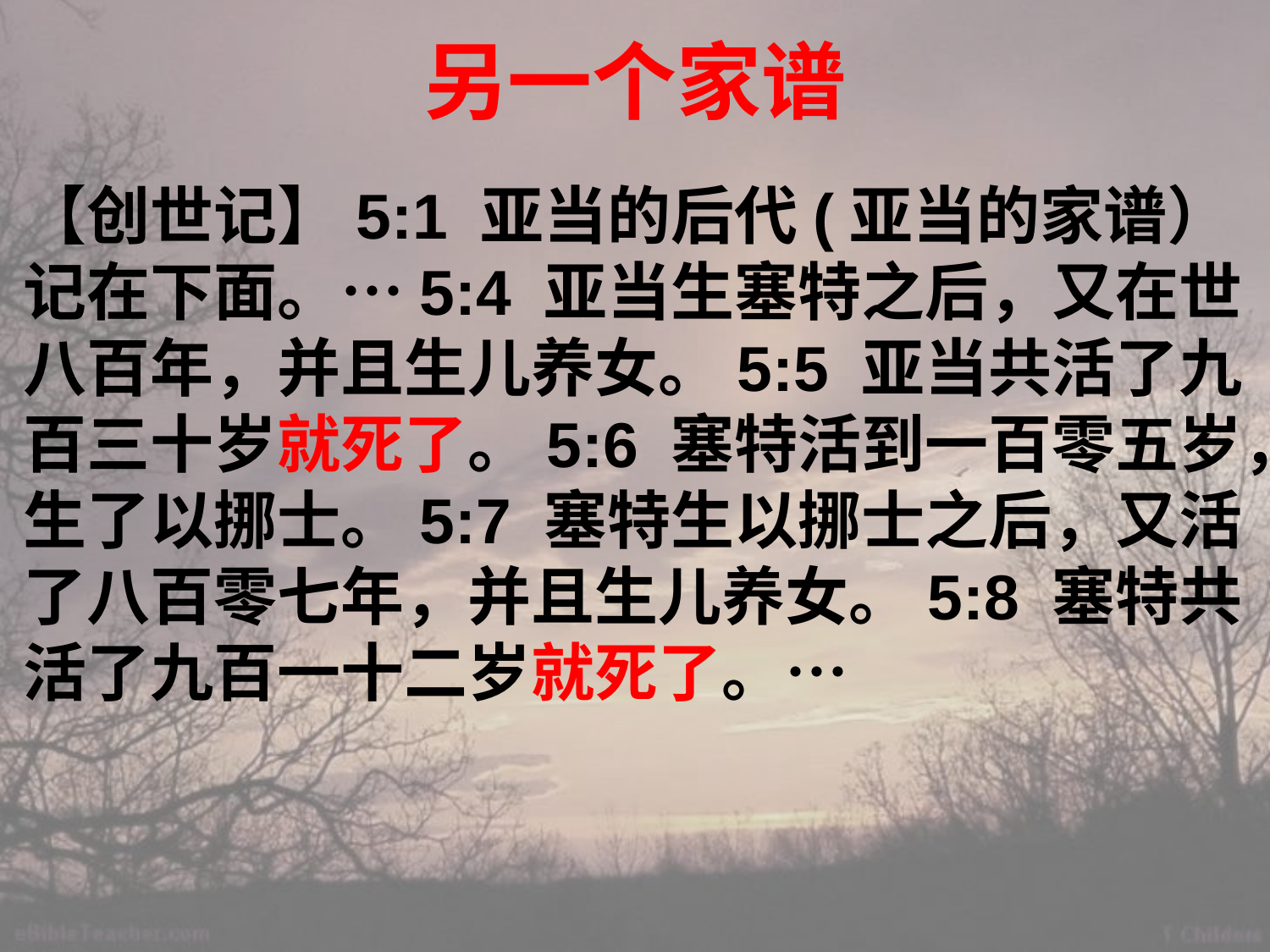

# 另一个家谱
【创世记】5:1 亚当的后代(亚当的家谱）记在下面。…5:4 亚当生塞特之后，又在世八百年，并且生儿养女。5:5 亚当共活了九百三十岁就死了。5:6 塞特活到一百零五岁，生了以挪士。5:7 塞特生以挪士之后，又活了八百零七年，并且生儿养女。5:8 塞特共活了九百一十二岁就死了。…